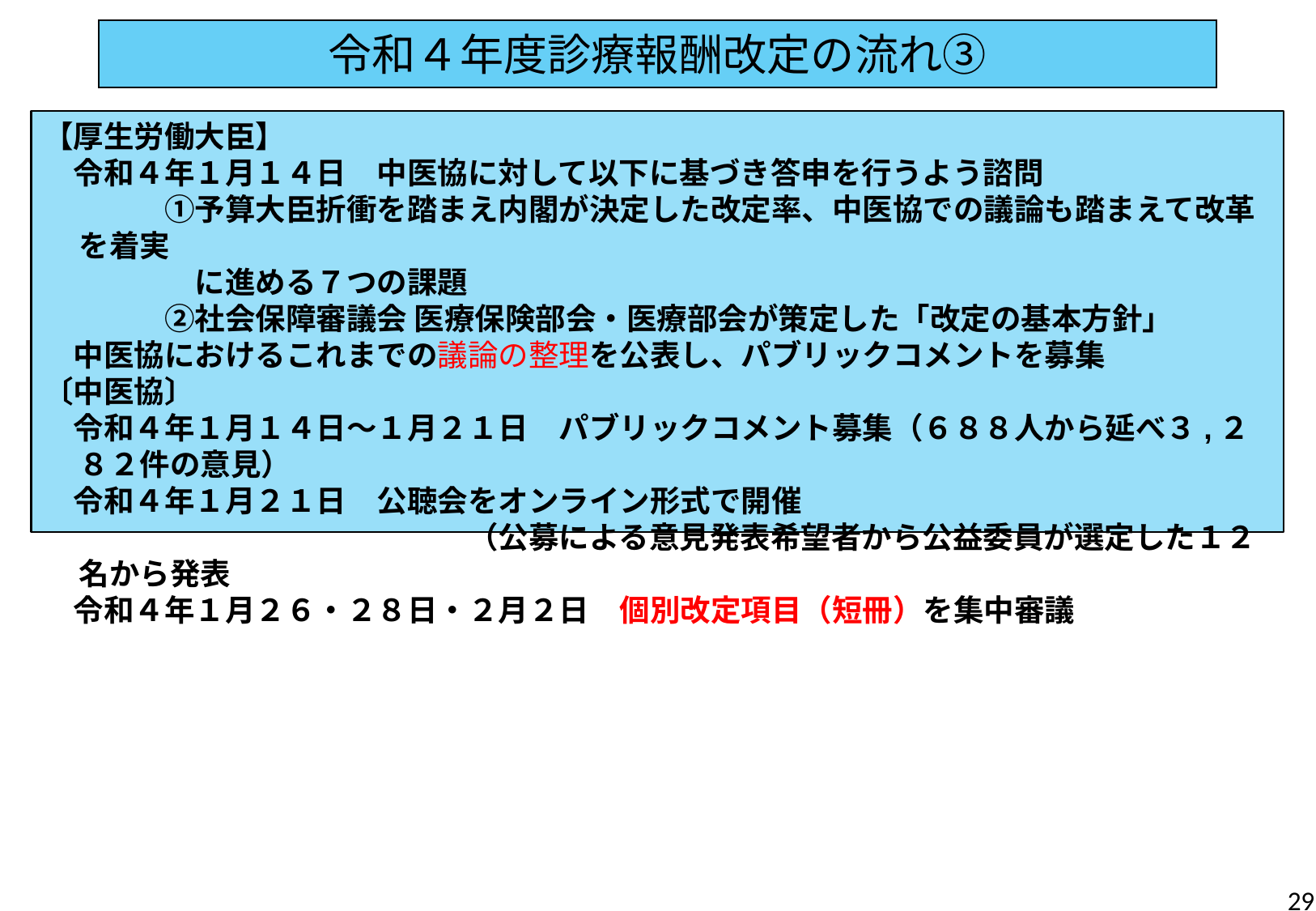

令和４年度診療報酬改定の流れ③
【厚生労働大臣】
　令和４年１月１４日　中医協に対して以下に基づき答申を行うよう諮問
　　　　①予算大臣折衝を踏まえ内閣が決定した改定率、中医協での議論も踏まえて改革を着実
　　　　　に進める７つの課題
　　　　②社会保障審議会 医療保険部会・医療部会が策定した「改定の基本方針」
　中医協におけるこれまでの議論の整理を公表し、パブリックコメントを募集
〔中医協〕
　令和４年１月１４日～１月２１日　パブリックコメント募集（６８８人から延べ３,２８２件の意見）
　令和４年１月２１日　公聴会をオンライン形式で開催
　　　　　　　　　　　　　　（公募による意見発表希望者から公益委員が選定した１２名から発表
　令和４年１月２６・２８日・２月２日　個別改定項目（短冊）を集中審議
29